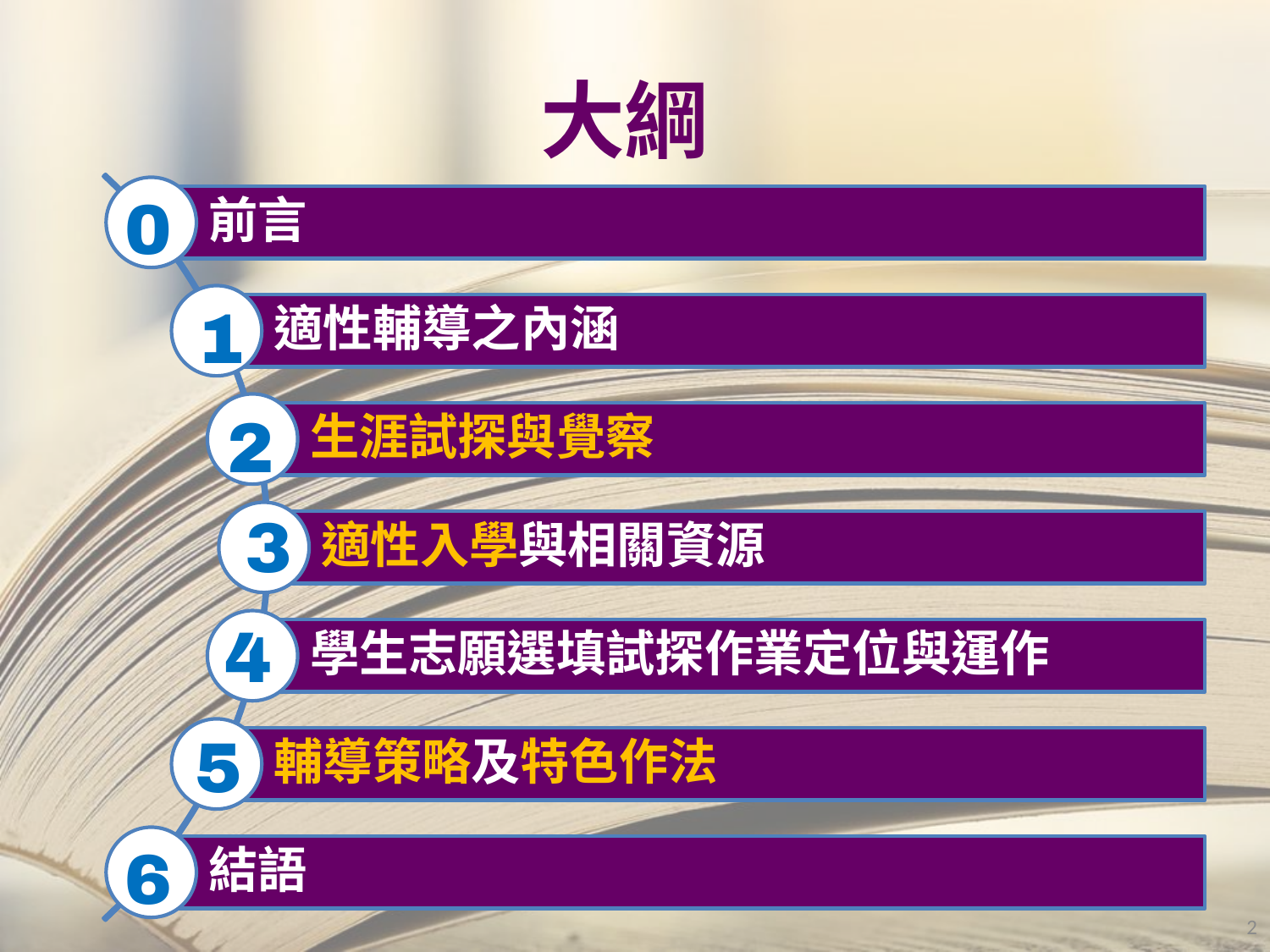

前言

適性輔導之內涵

生涯試探與覺察

適性入學與相關資源

學生志願選填試探作業定位與運作

輔導策略及特色作法

結語
大綱
0
1
2
3
4
5
6
2